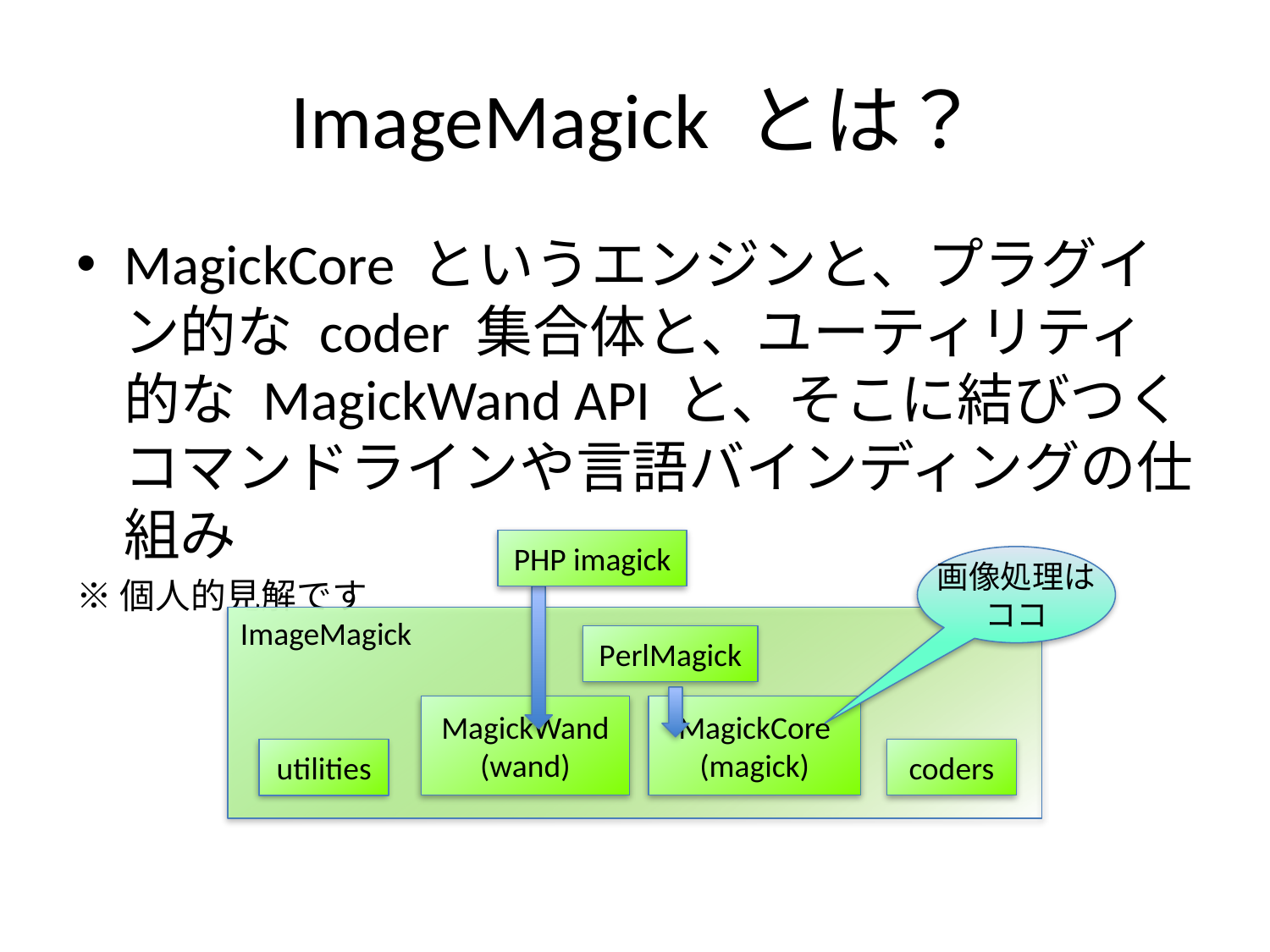

# ImageMagick とは？
MagickCore というエンジンと、プラグイン的な coder 集合体と、ユーティリティ的な MagickWand API と、そこに結びつくコマンドラインや言語バインディングの仕組み
※個人的見解です

PHP imagick
画像処理は
ココ

ImageMagick
PerlMagick

MagickWand
(wand)
MagickCore
(magick)
coders
utilities